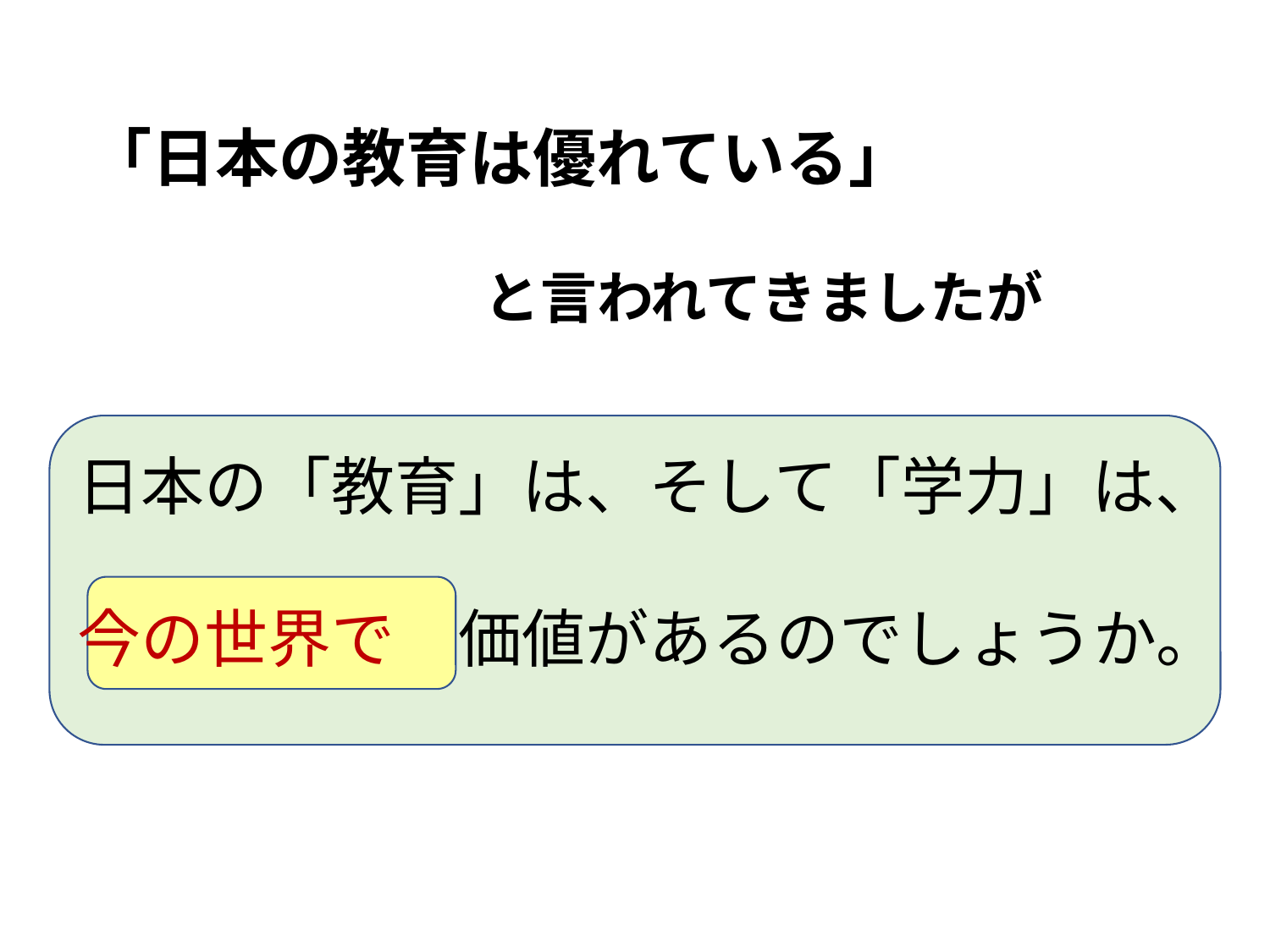

「日本の教育は優れている」

　　　　　　　と言われてきましたが

日本の「教育」は、そして「学力」は、

今の世界で　価値があるのでしょうか。